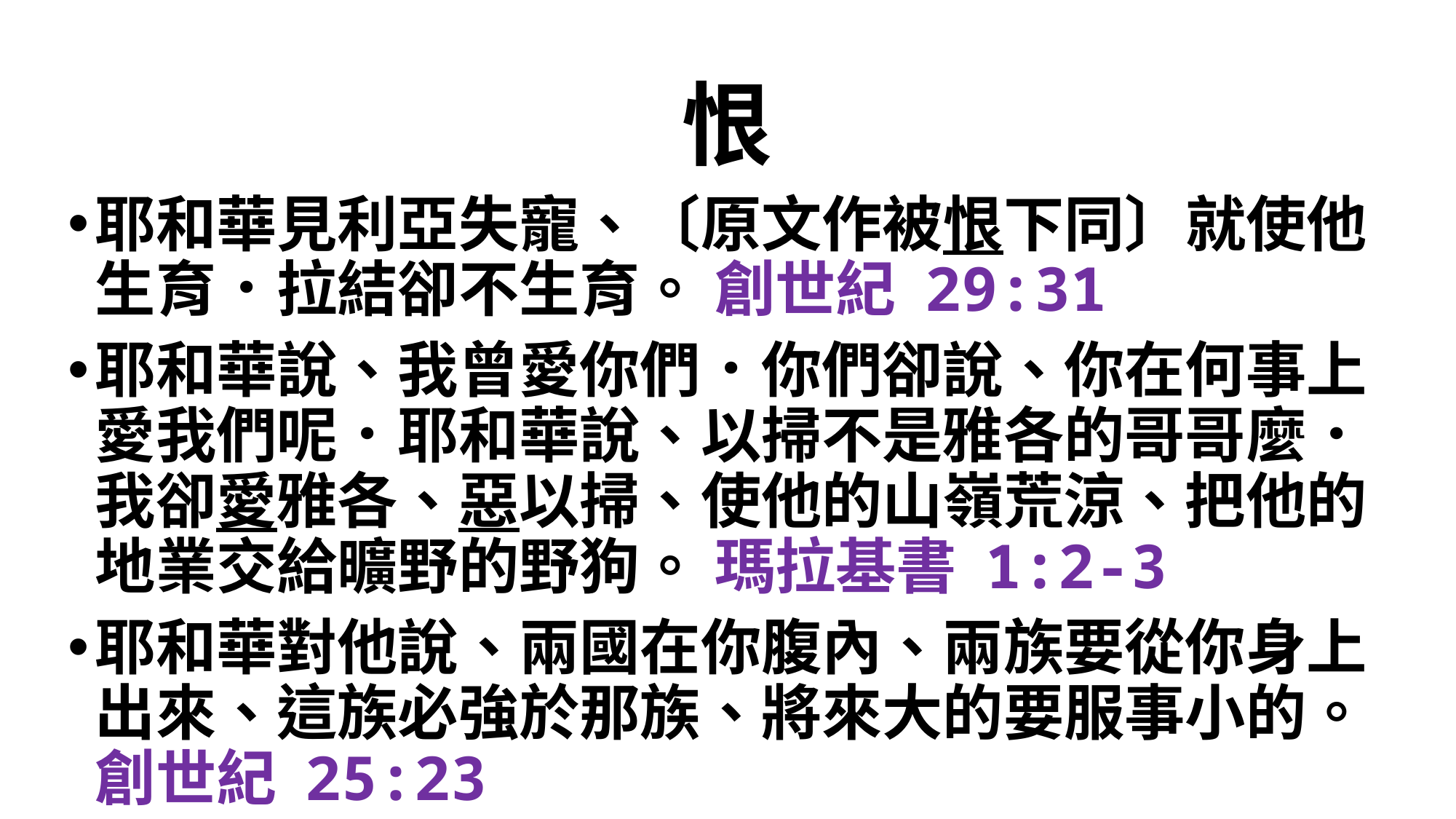

# 恨
耶和華見利亞失寵、〔原文作被恨下同〕就使他生育．拉結卻不生育。 創世紀 29:31
耶和華說、我曾愛你們．你們卻說、你在何事上愛我們呢．耶和華說、以掃不是雅各的哥哥麼．我卻愛雅各、惡以掃、使他的山嶺荒涼、把他的地業交給曠野的野狗。 瑪拉基書 1:2-3
耶和華對他說、兩國在你腹內、兩族要從你身上出來、這族必強於那族、將來大的要服事小的。創世紀 25:23